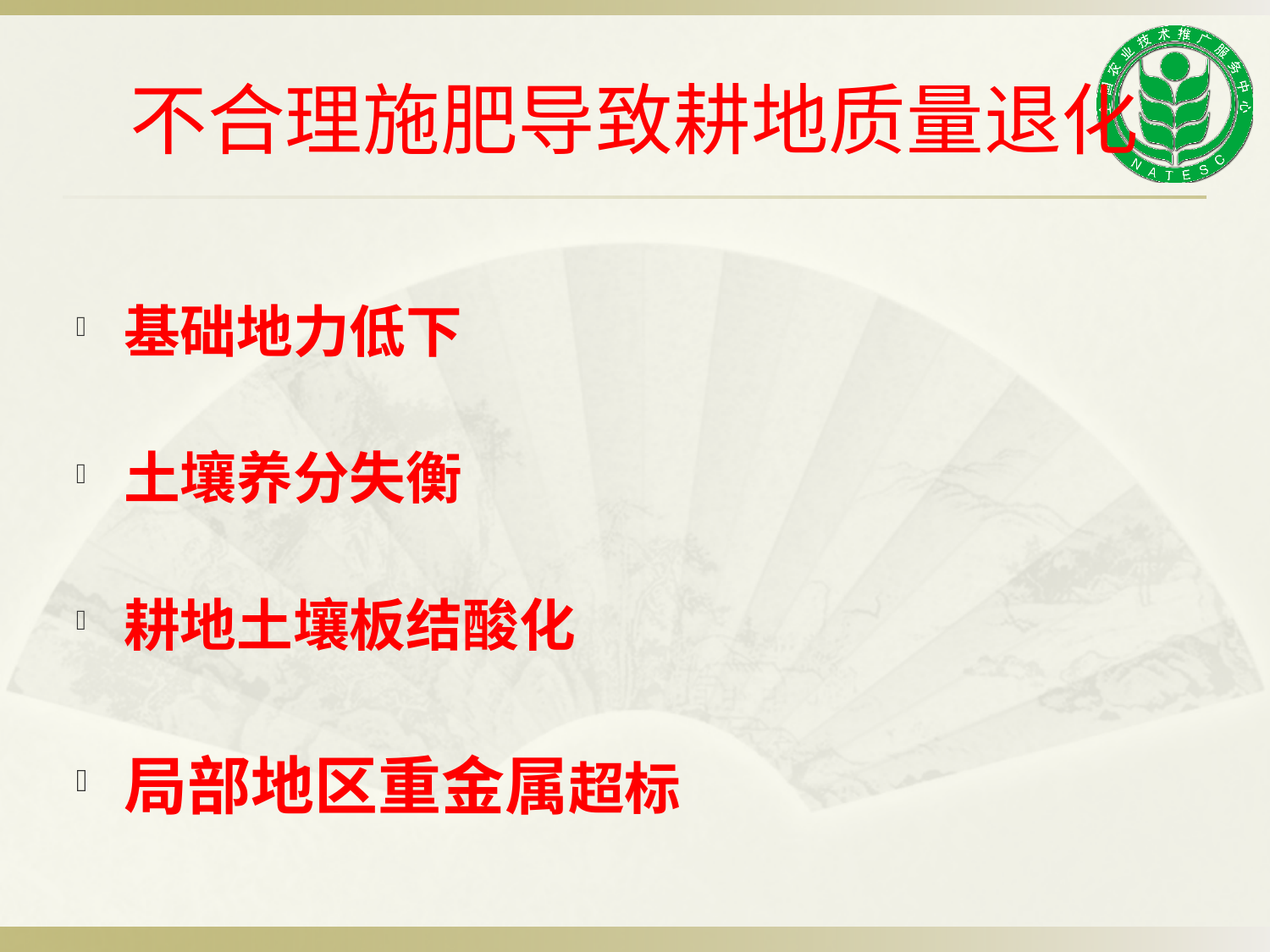

# 不合理施肥导致耕地质量退化
基础地力低下
土壤养分失衡
耕地土壤板结酸化
局部地区重金属超标